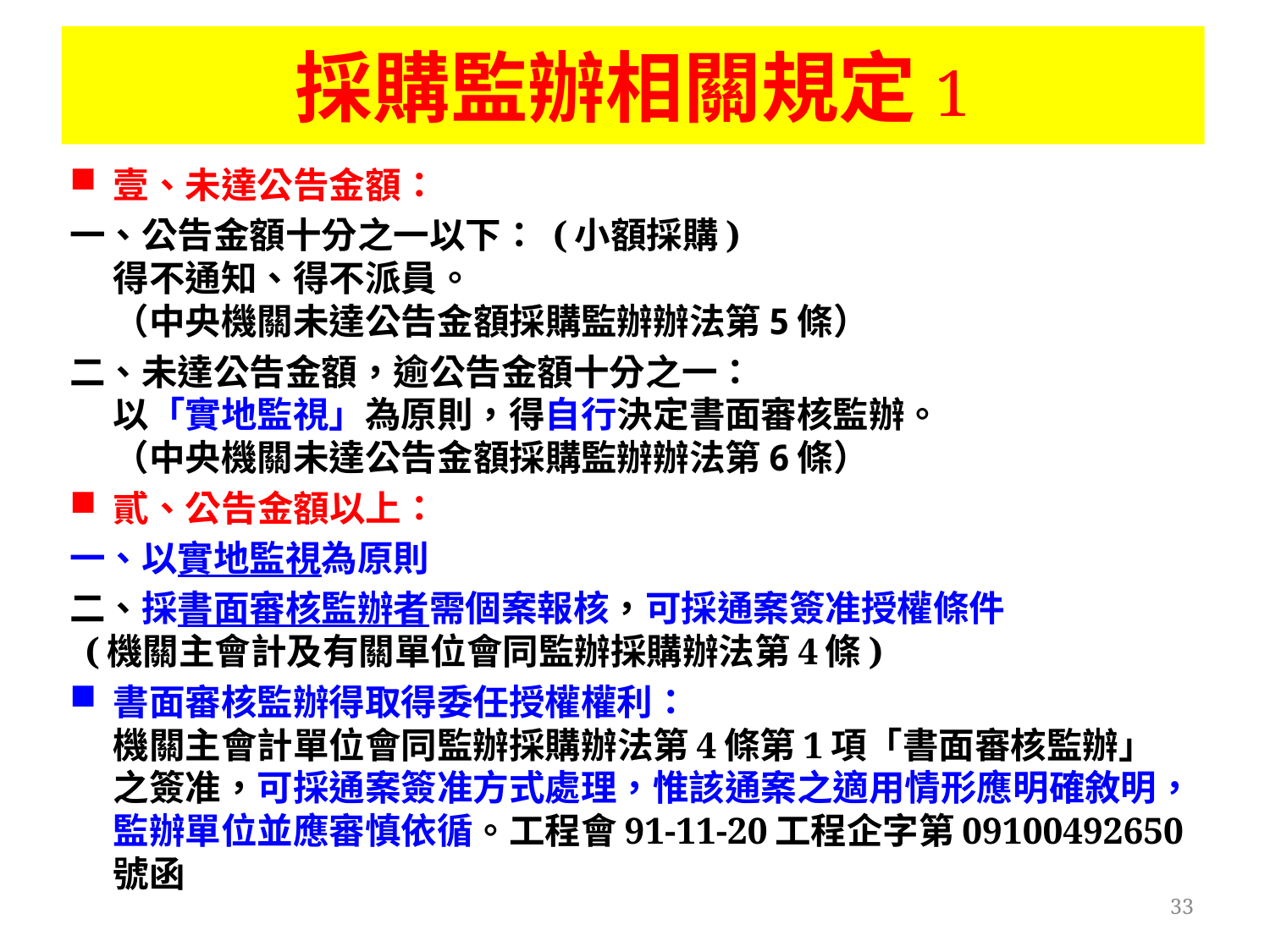

# 採購監辦相關規定1
壹、未達公告金額：
一、公告金額十分之一以下： (小額採購)
得不通知、得不派員。
（中央機關未達公告金額採購監辦辦法第5條）
二、未達公告金額，逾公告金額十分之一：
以「實地監視」為原則，得自行決定書面審核監辦。
（中央機關未達公告金額採購監辦辦法第6條）
貳、公告金額以上：
一、以實地監視為原則
二、採書面審核監辦者需個案報核，可採通案簽准授權條件
 (機關主會計及有關單位會同監辦採購辦法第4條)
書面審核監辦得取得委任授權權利：
機關主會計單位會同監辦採購辦法第4條第1項「書面審核監辦」之簽准，可採通案簽准方式處理，惟該通案之適用情形應明確敘明，監辦單位並應審慎依循。工程會91-11-20工程企字第09100492650號函
33